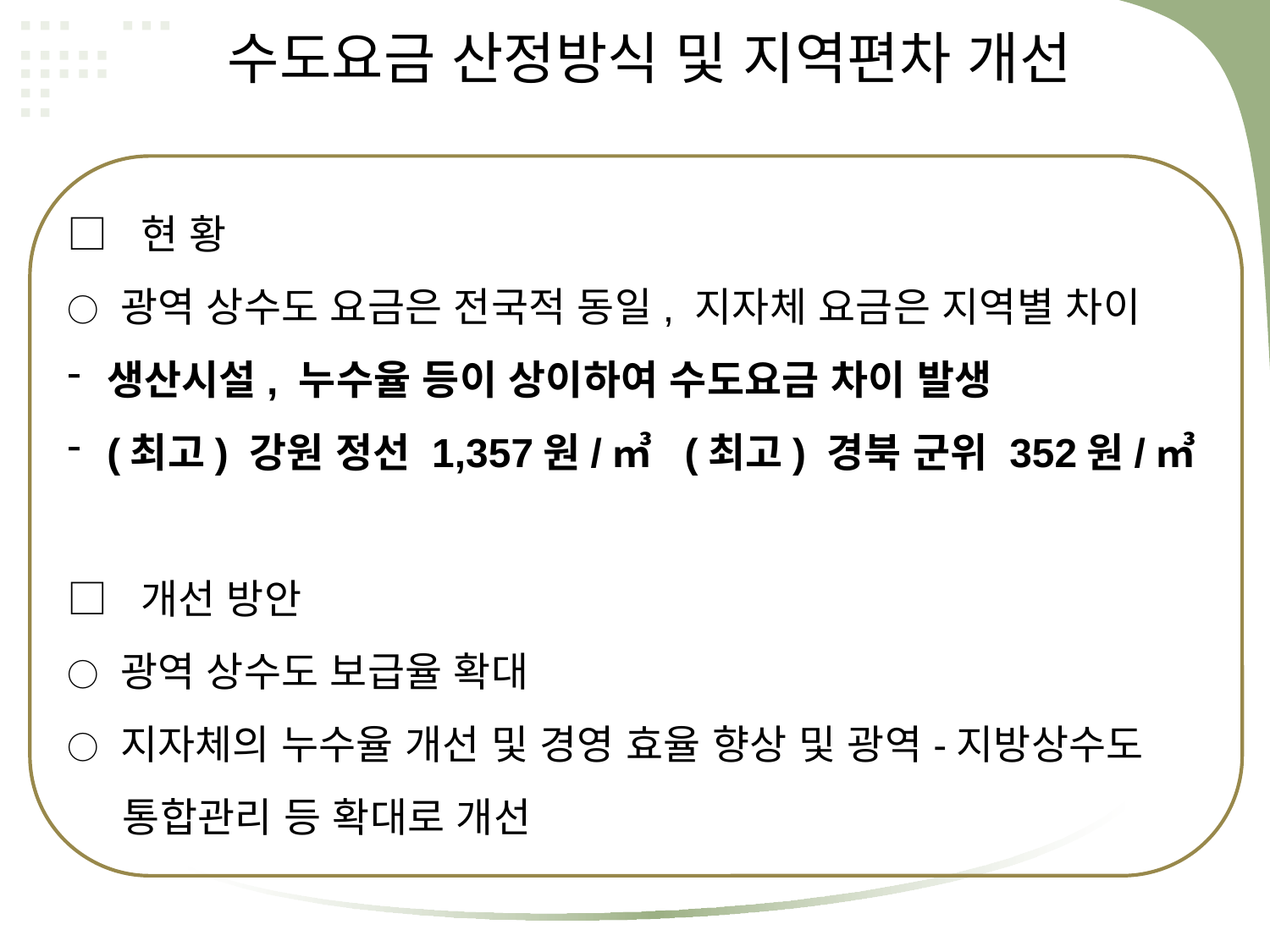

수도요금 산정방식 및 지역편차 개선

□  현 황
○ 광역 상수도 요금은 전국적 동일, 지자체 요금은 지역별 차이
생산시설, 누수율 등이 상이하여 수도요금 차이 발생
(최고) 강원 정선 1,357원/㎥  (최고) 경북 군위 352원/㎥

□  개선 방안
○ 광역 상수도 보급율 확대
○ 지자체의 누수율 개선 및 경영 효율 향상 및 광역-지방상수도
    통합관리 등 확대로 개선